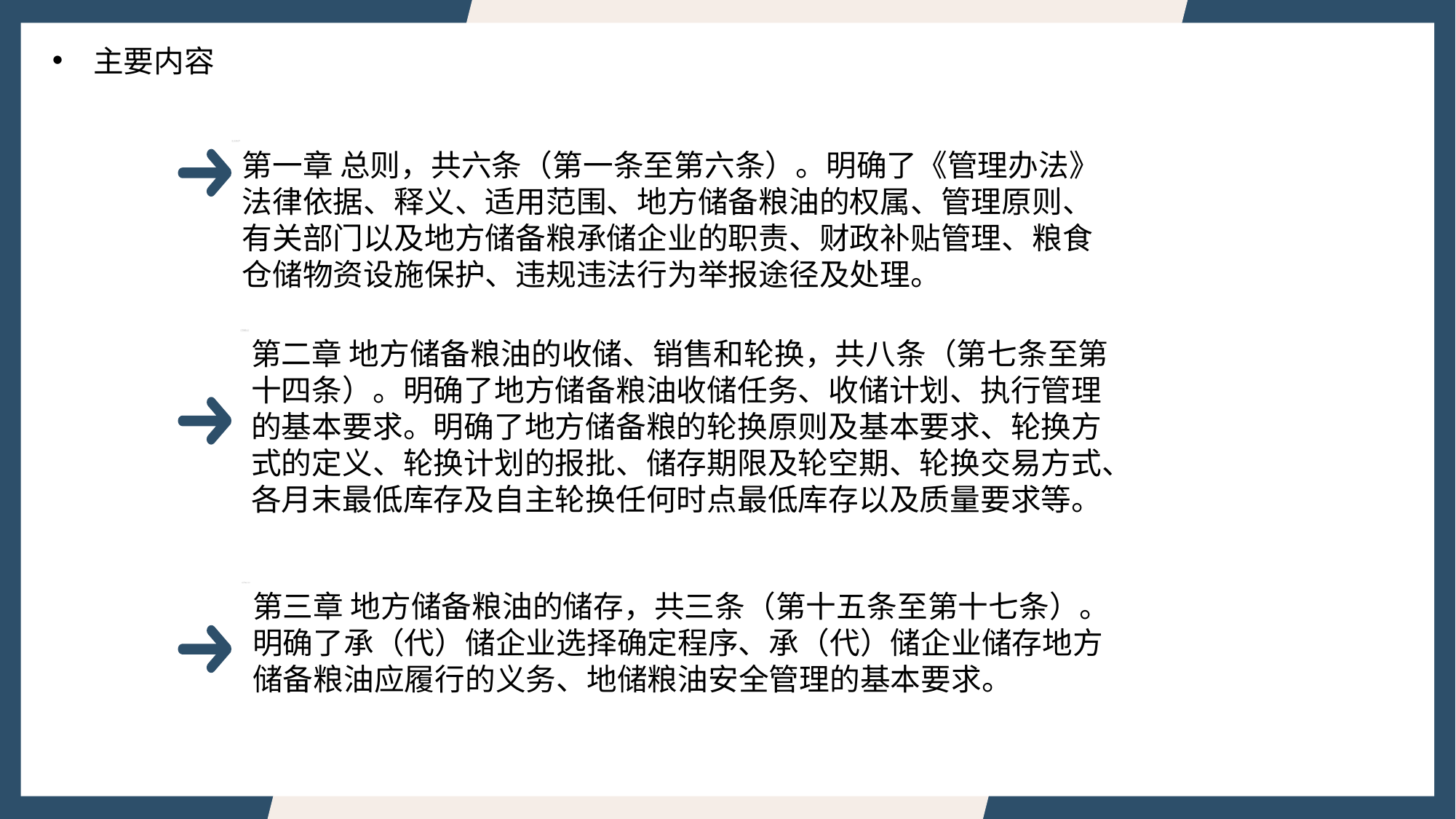

主要内容
第一章 总则，共六条（第一条至第六条）。明确了《管理办法》法律依据、释义、适用范围、地方储备粮油的权属、管理原则、有关部门以及地方储备粮承储企业的职责、财政补贴管理、粮食仓储物资设施保护、违规违法行为举报途径及处理。

第二章 地方储备粮油的收储、销售和轮换，共八条（第七条至第十四条）。明确了地方储备粮油收储任务、收储计划、执行管理的基本要求。明确了地方储备粮的轮换原则及基本要求、轮换方式的定义、轮换计划的报批、储存期限及轮空期、轮换交易方式、各月末最低库存及自主轮换任何时点最低库存以及质量要求等。

第三章 地方储备粮油的储存，共三条（第十五条至第十七条）。明确了承（代）储企业选择确定程序、承（代）储企业储存地方储备粮油应履行的义务、地储粮油安全管理的基本要求。